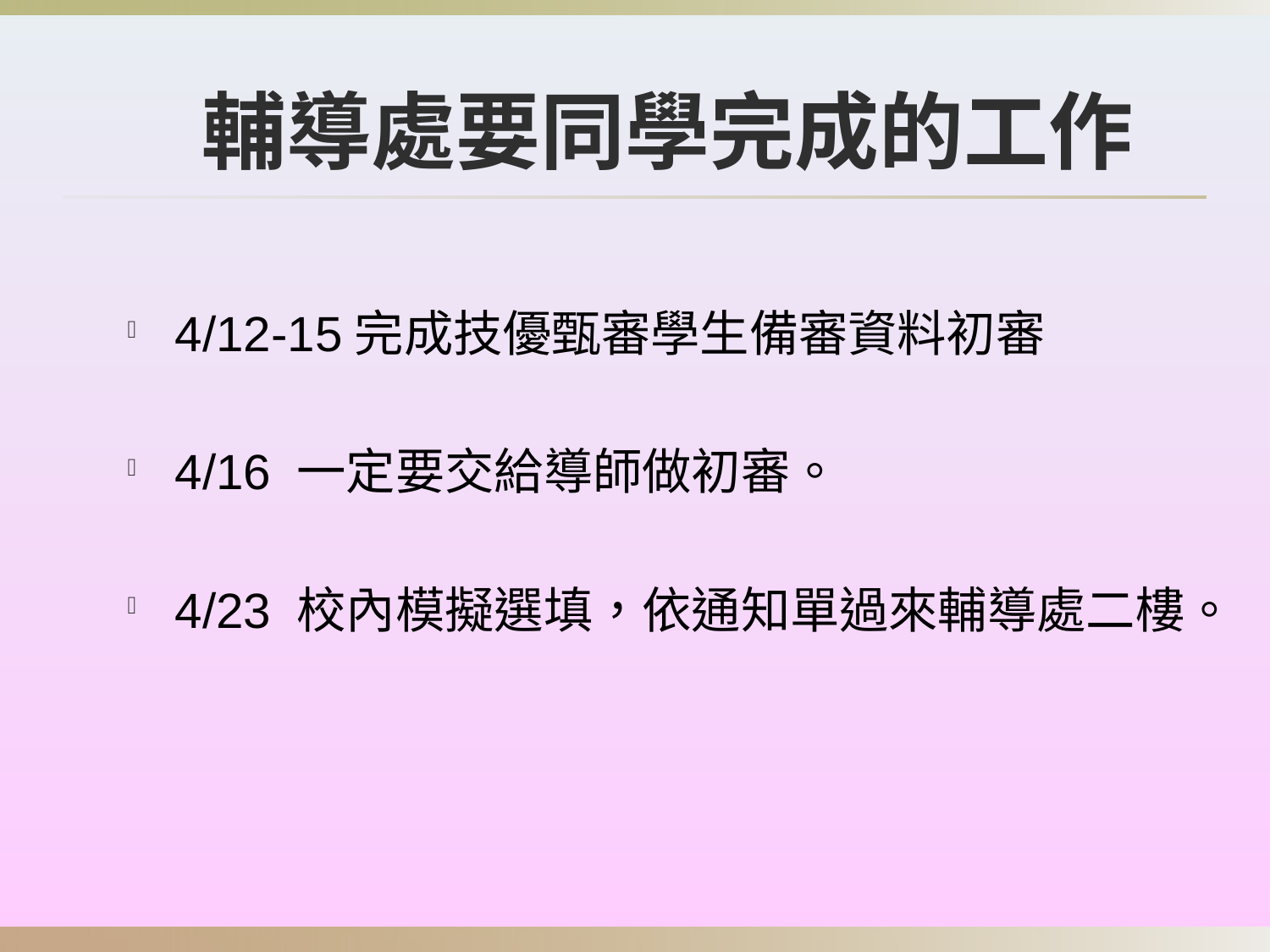

# 輔導處要同學完成的工作
4/12-15完成技優甄審學生備審資料初審

4/16 一定要交給導師做初審。

4/23 校內模擬選填，依通知單過來輔導處二樓。